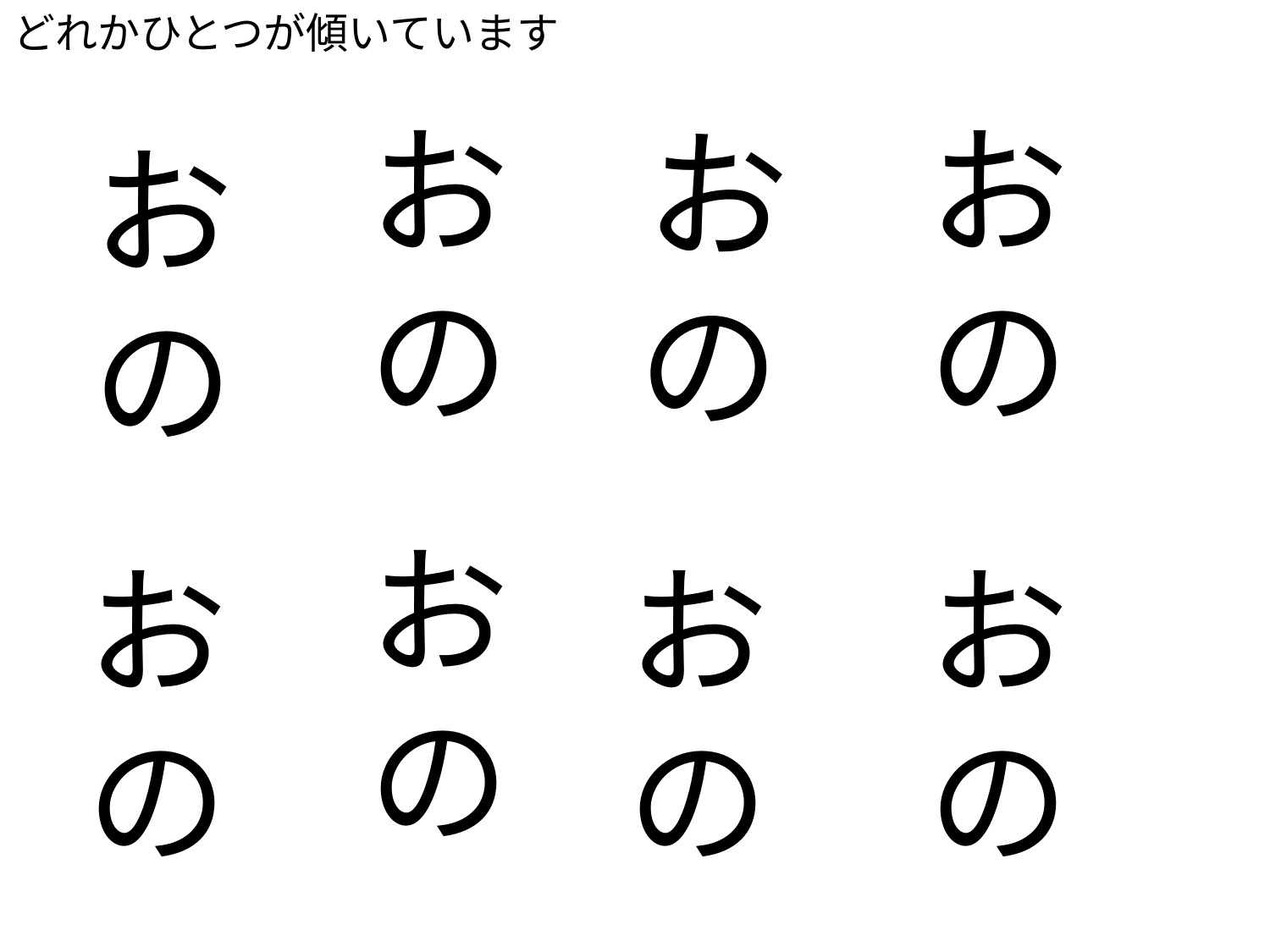

どれかひとつが傾いています

お
の
お
の
お
の
お
の
お
の
お
の
お
の
お
の